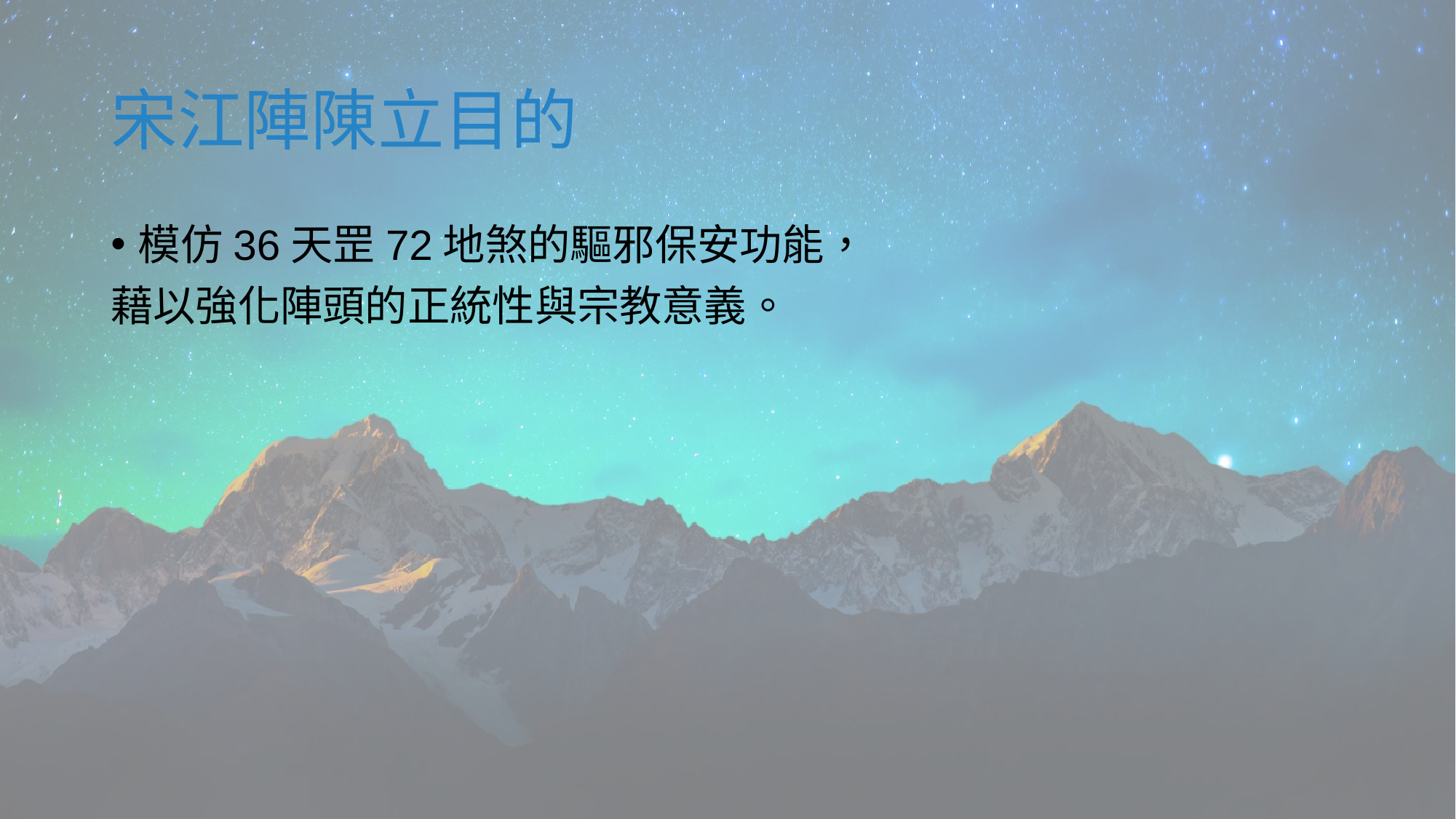

# 宋江陣陳立目的
模仿36天罡72地煞的驅邪保安功能，
藉以強化陣頭的正統性與宗教意義。